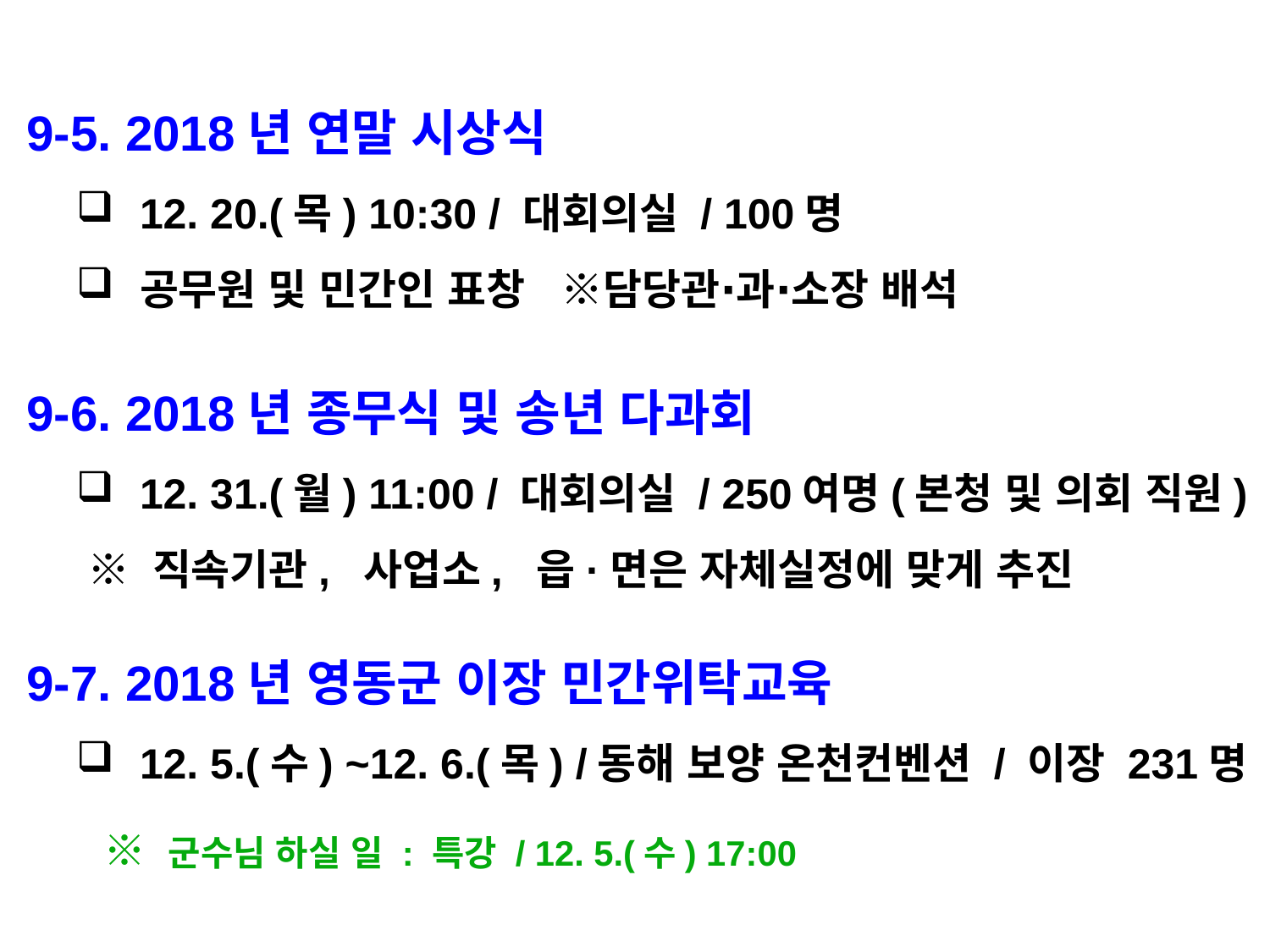

9-5. 2018년 연말 시상식
12. 20.(목) 10:30 / 대회의실 / 100명
공무원 및 민간인 표창   ※담당관⋅과⋅소장 배석
 9-6. 2018년 종무식 및 송년 다과회
12. 31.(월) 11:00 / 대회의실 / 250여명(본청 및 의회 직원)
 ※ 직속기관,  사업소,  읍·면은 자체실정에 맞게 추진
 9-7. 2018년 영동군 이장 민간위탁교육
12. 5.(수) ~12. 6.(목) /동해 보양 온천컨벤션 / 이장 231명
  ※ 군수님 하실 일 : 특강 / 12. 5.(수) 17:00